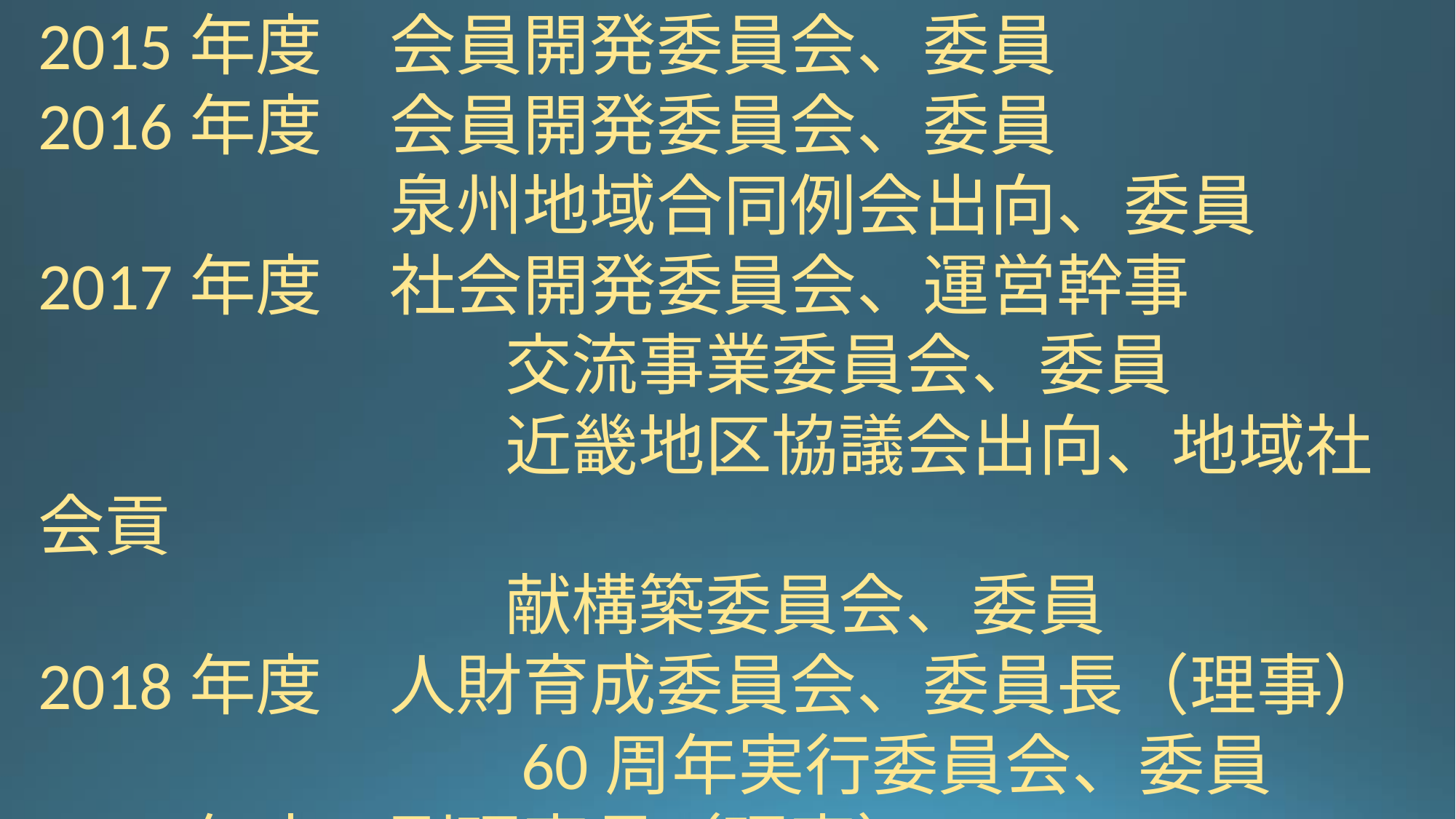

2015年度　会員開発委員会、委員
2016年度　会員開発委員会、委員
		　　泉州地域合同例会出向、委員
2017年度　社会開発委員会、運営幹事
　　　　　　　交流事業委員会、委員
　　　　　　　近畿地区協議会出向、地域社会貢
　　　　　　　献構築委員会、委員
2018年度　人財育成委員会、委員長（理事）
　　　　　　　60周年実行委員会、委員
2019年度　副理事長（理事）